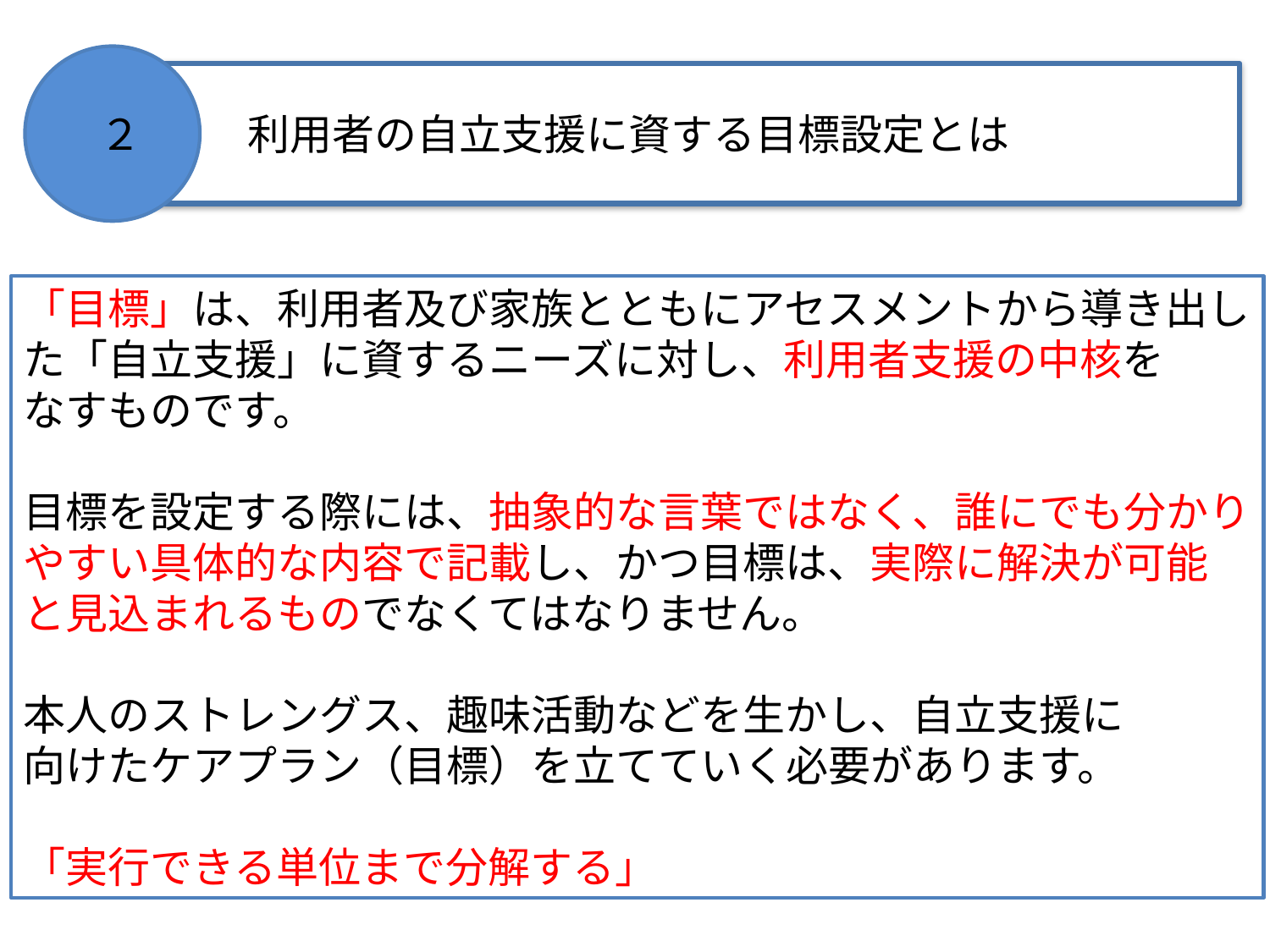

２
利用者の自立支援に資する目標設定とは
「目標」は、利用者及び家族とともにアセスメントから導き出し
た「自立支援」に資するニーズに対し、利用者支援の中核を
なすものです。

目標を設定する際には、抽象的な言葉ではなく、誰にでも分かり
やすい具体的な内容で記載し、かつ目標は、実際に解決が可能
と見込まれるものでなくてはなりません。

本人のストレングス、趣味活動などを生かし、自立支援に
向けたケアプラン（目標）を立てていく必要があります。

「実行できる単位まで分解する」